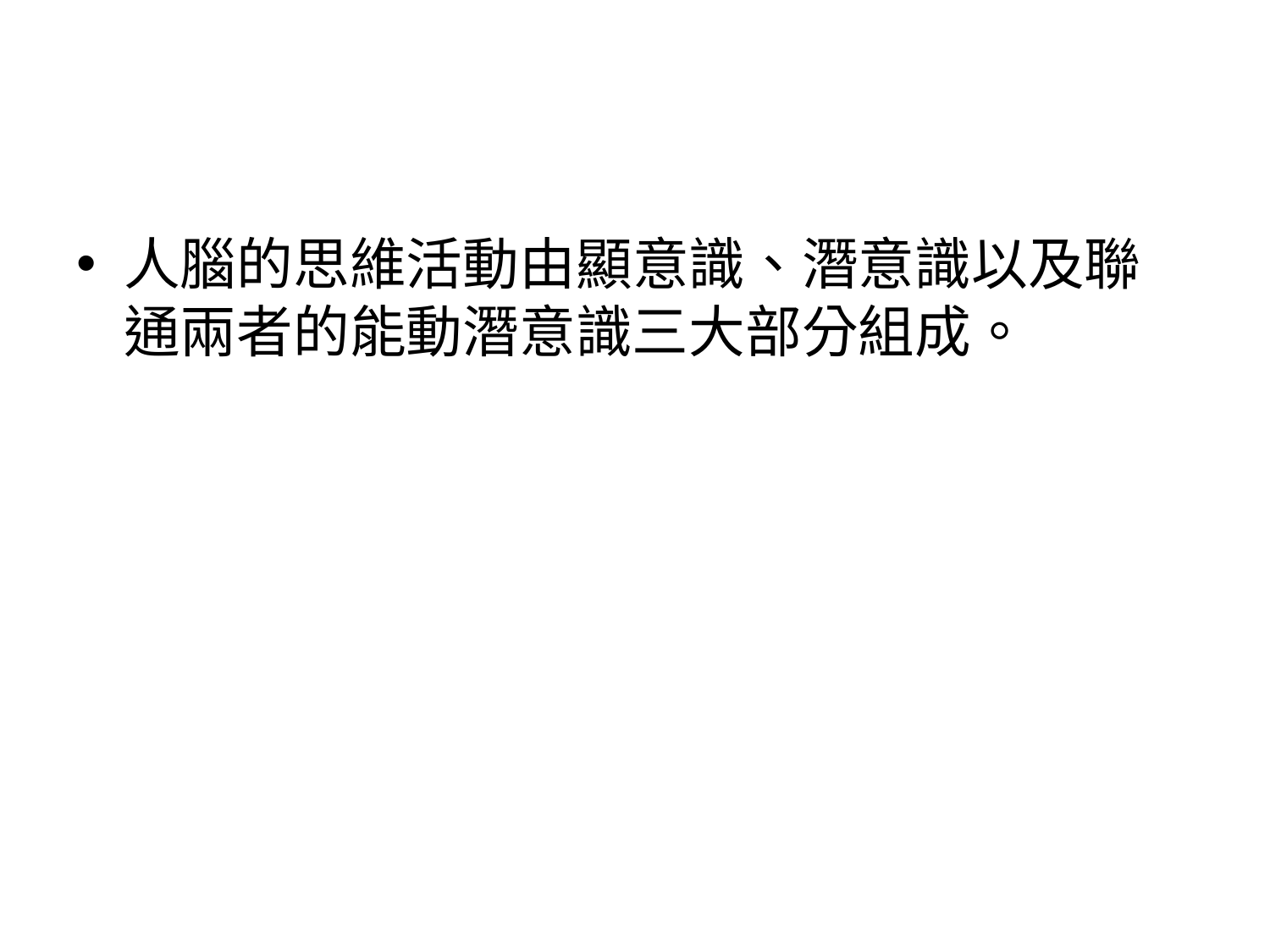

人腦的思維活動由顯意識、潛意識以及聯通兩者的能動潛意識三大部分組成。